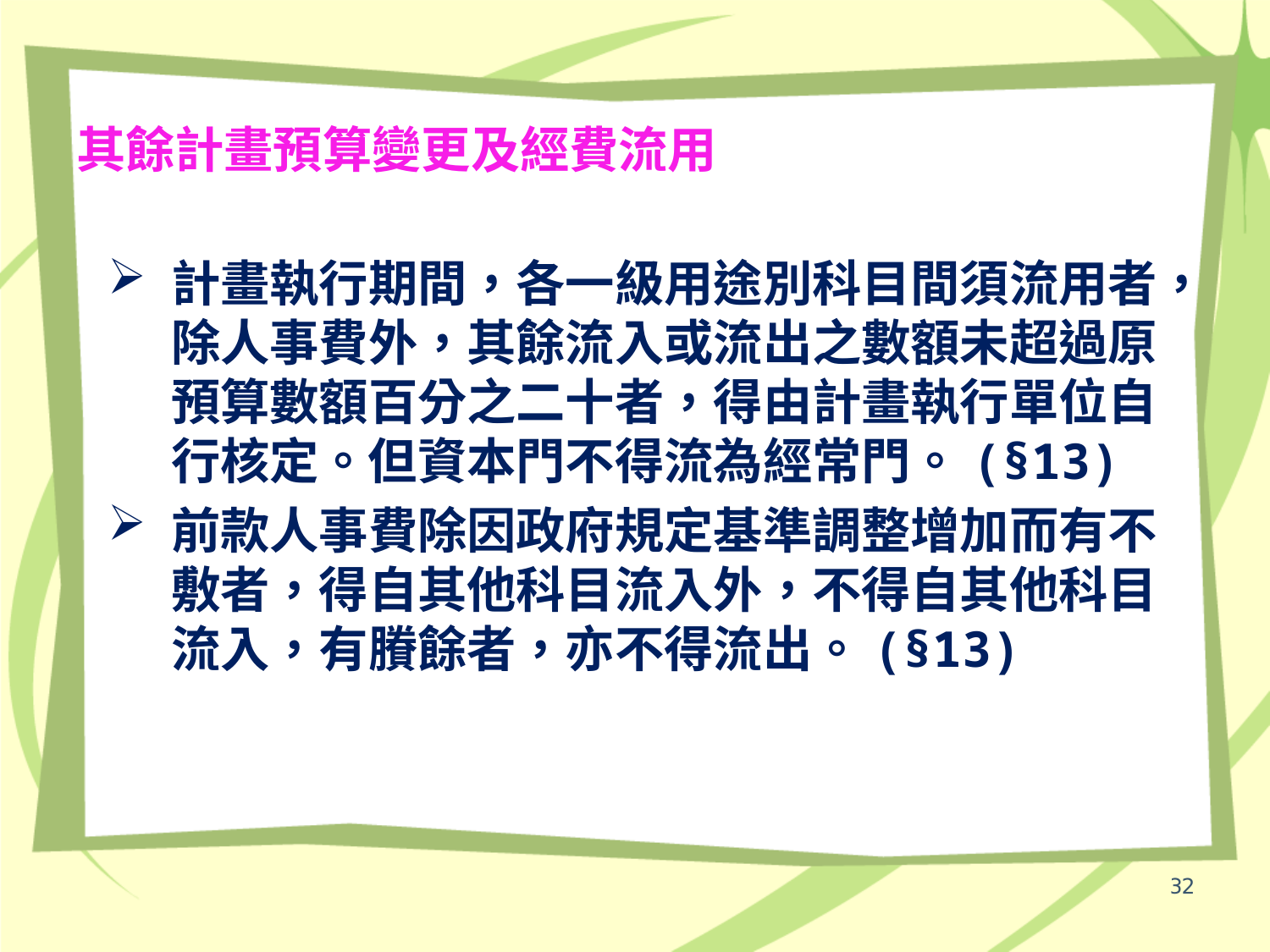

# 其餘計畫預算變更及經費流用
計畫執行期間，各一級用途別科目間須流用者，除人事費外，其餘流入或流出之數額未超過原預算數額百分之二十者，得由計畫執行單位自行核定。但資本門不得流為經常門。(§13)
前款人事費除因政府規定基準調整增加而有不敷者，得自其他科目流入外，不得自其他科目流入，有賸餘者，亦不得流出。(§13)

32